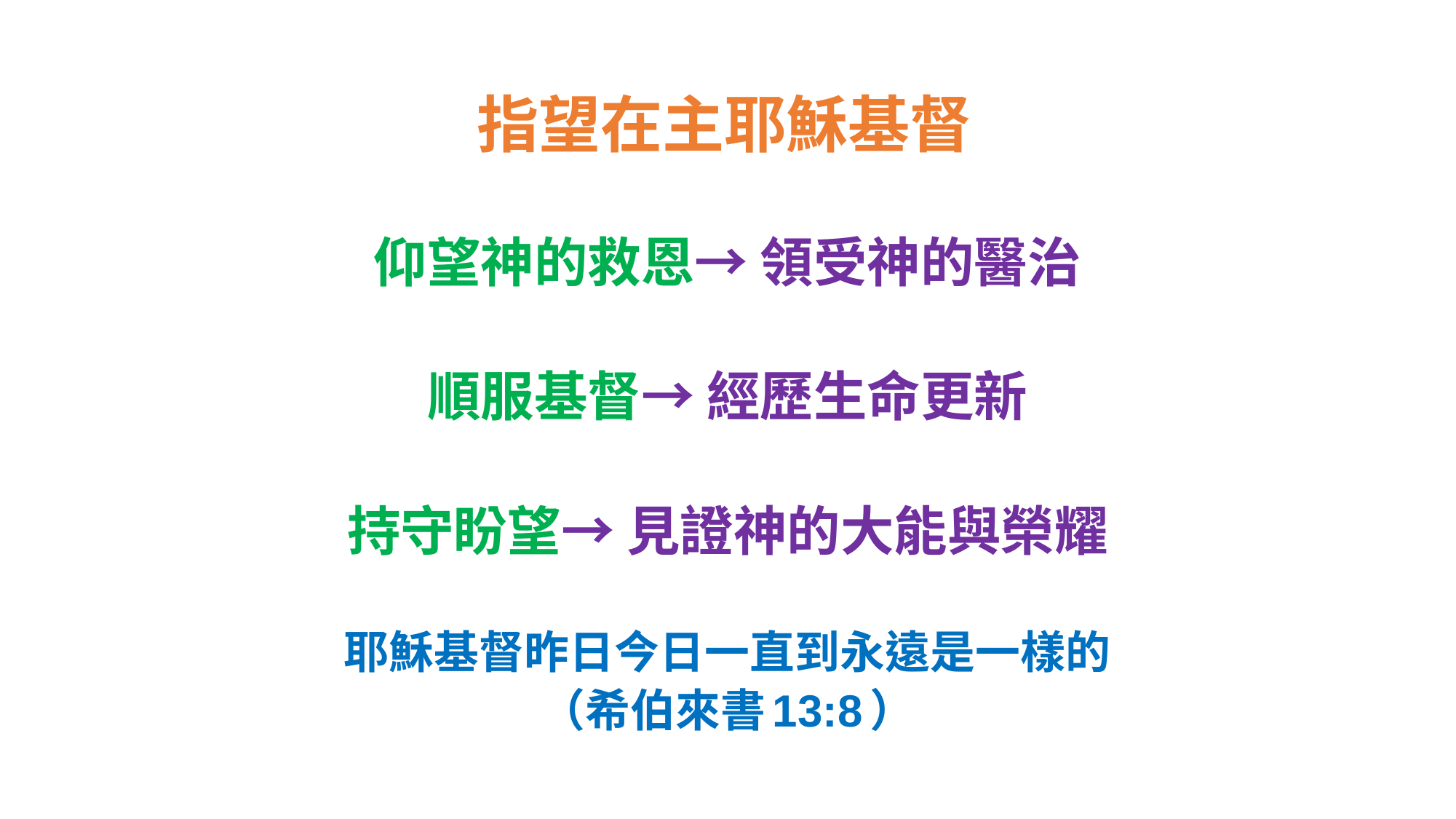

醫治禱告
親愛的天父，
感謝祢是施行諸般救恩的神。我的生命、健康、氣息都在乎祢。
奉主耶穌基督的名，我將自己完全交託給祢。求祢赦免我的罪，潔淨我的心，除去一切憂慮、懼怕、苦毒和不信。
主啊，祢曾應許：
「因祂受的鞭傷，我們得醫治。」
求祢將醫治的大能運行在我的身體、心思意念和靈裡。
求祢醫治軟弱、修復破碎、更新生命。
求聖靈充滿我，使我認定基督、跟隨基督、順服基督。
無論景況如何，我宣告：
我的拯救、我的榮耀，都在乎神！
人能脫離死亡，是在乎主耶和華！
願一切榮耀都歸給父神。
奉主耶穌基督得勝的名禱告。
阿們！
結語（金句）
神是為我們施行諸般救恩的 神；
人能脫離死亡，是在乎主耶和華。
（詩篇68:20）
信息總結
仰望神的救恩
→ 領受神的醫治
順服基督
→ 經歷生命更新
持守盼望
→ 見證神的大能與榮耀
耶穌基督昨日、今日、一直到永遠是一樣的！阿們！
# 指望在主耶穌基督
仰望神的救恩→ 領受神的醫治

順服基督→ 經歷生命更新

持守盼望→ 見證神的大能與榮耀

耶穌基督昨日今日一直到永遠是一樣的
（希伯來書13:8）